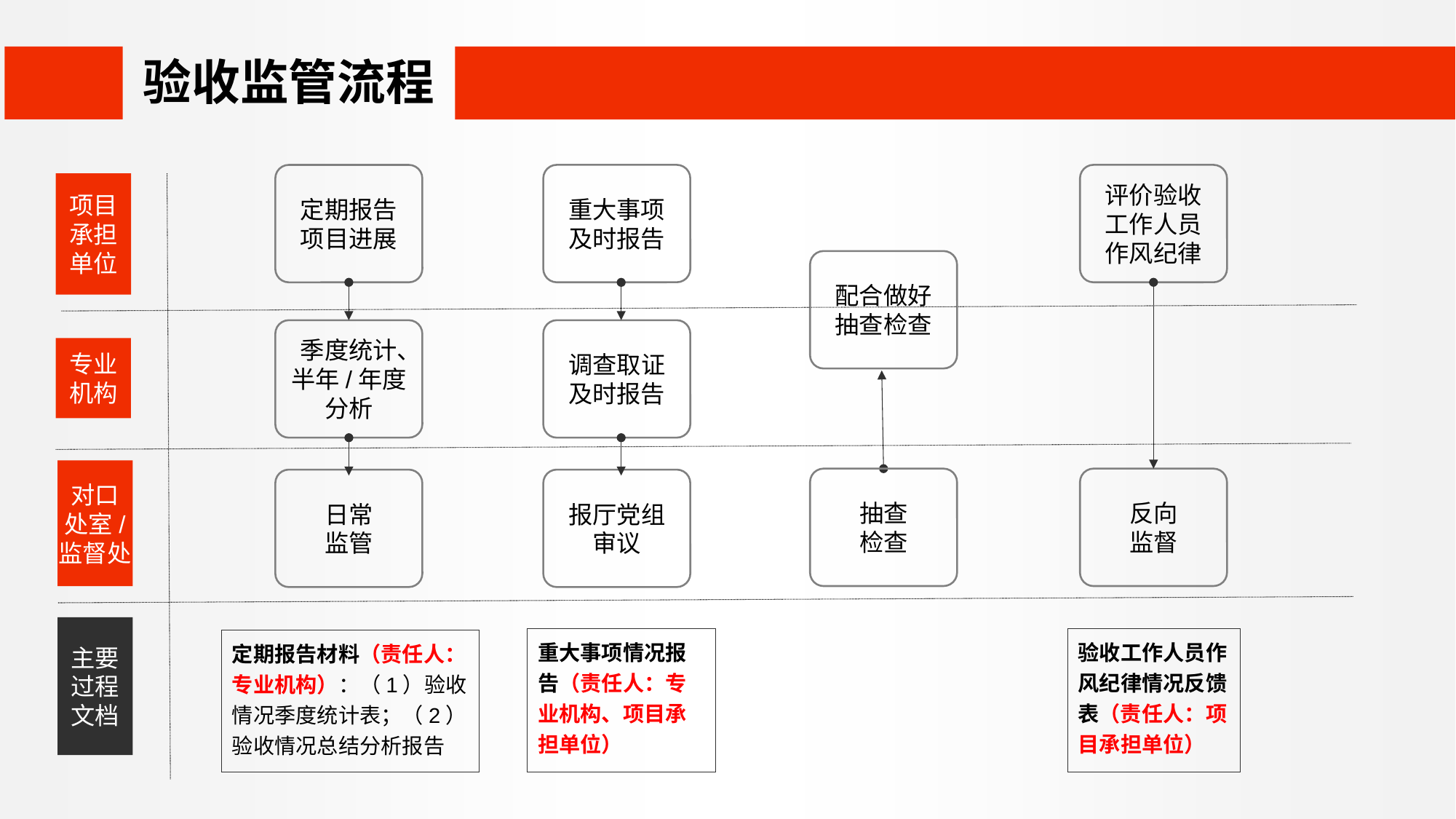

验收监管流程

重大事项及时报告
评价验收工作人员作风纪律
定期报告项目进展
项目
承担
单位
配合做好抽查检查
季度统计、
半年/年度分析
调查取证及时报告
专业
机构
对口
处室/
监督处
抽查
检查
反向
监督
日常
监管
报厅党组
审议
主要
过程
文档
重大事项情况报告（责任人：专业机构、项目承担单位）
验收工作人员作风纪律情况反馈表（责任人：项目承担单位）
定期报告材料（责任人：专业机构）：（1）验收情况季度统计表；（2）验收情况总结分析报告